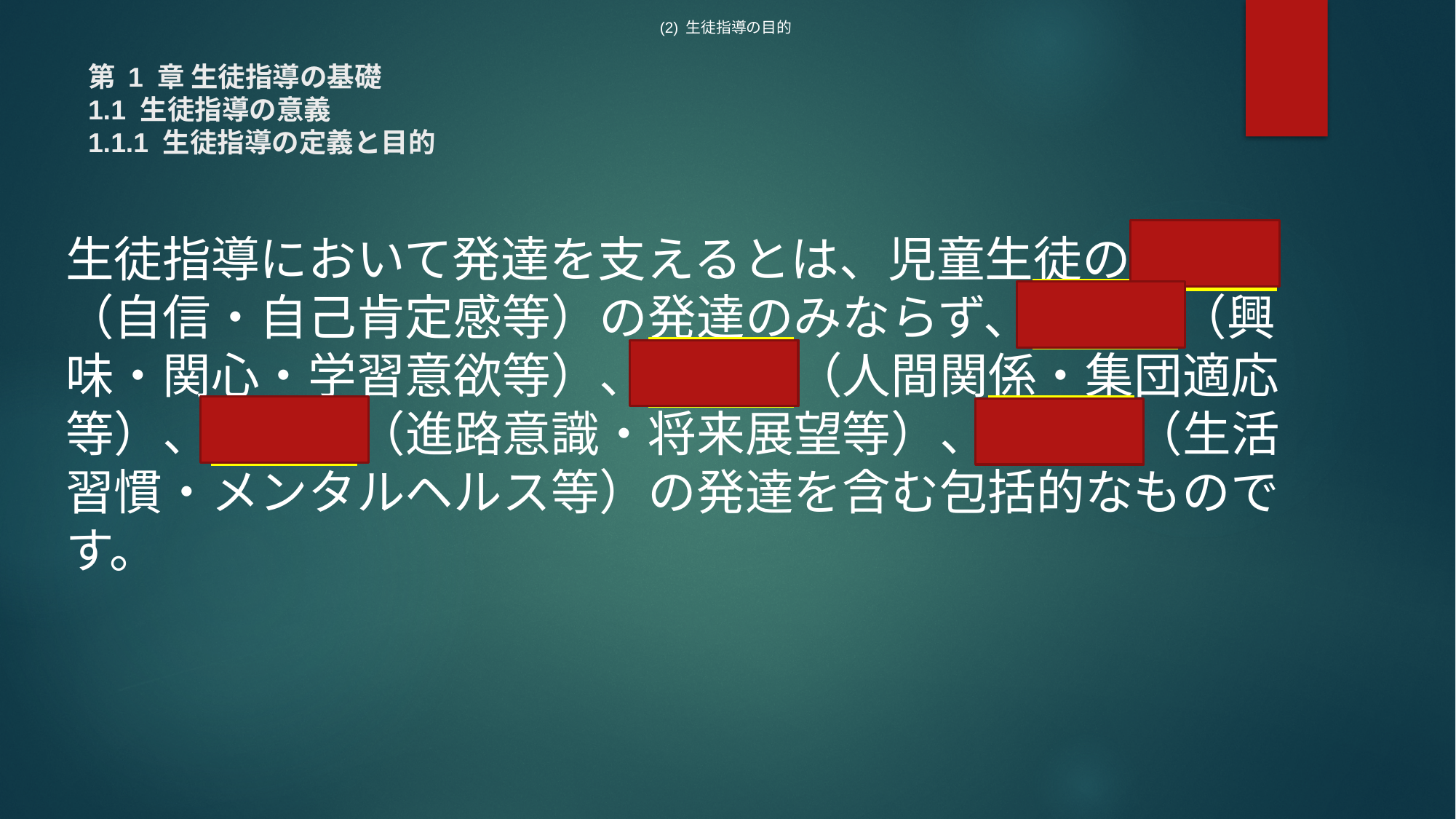

(2) 生徒指導の目的
# 第 1 章 生徒指導の基礎 1.1 生徒指導の意義 1.1.1 生徒指導の定義と目的

生徒指導において発達を支えるとは、児童生徒の心理面（自信・自己肯定感等）の発達のみならず、学習面（興味・関心・学習意欲等）、社会面（人間関係・集団適応等）、進路面（進路意識・将来展望等）、健康面（生活習慣・メンタルヘルス等）の発達を含む包括的なものです。